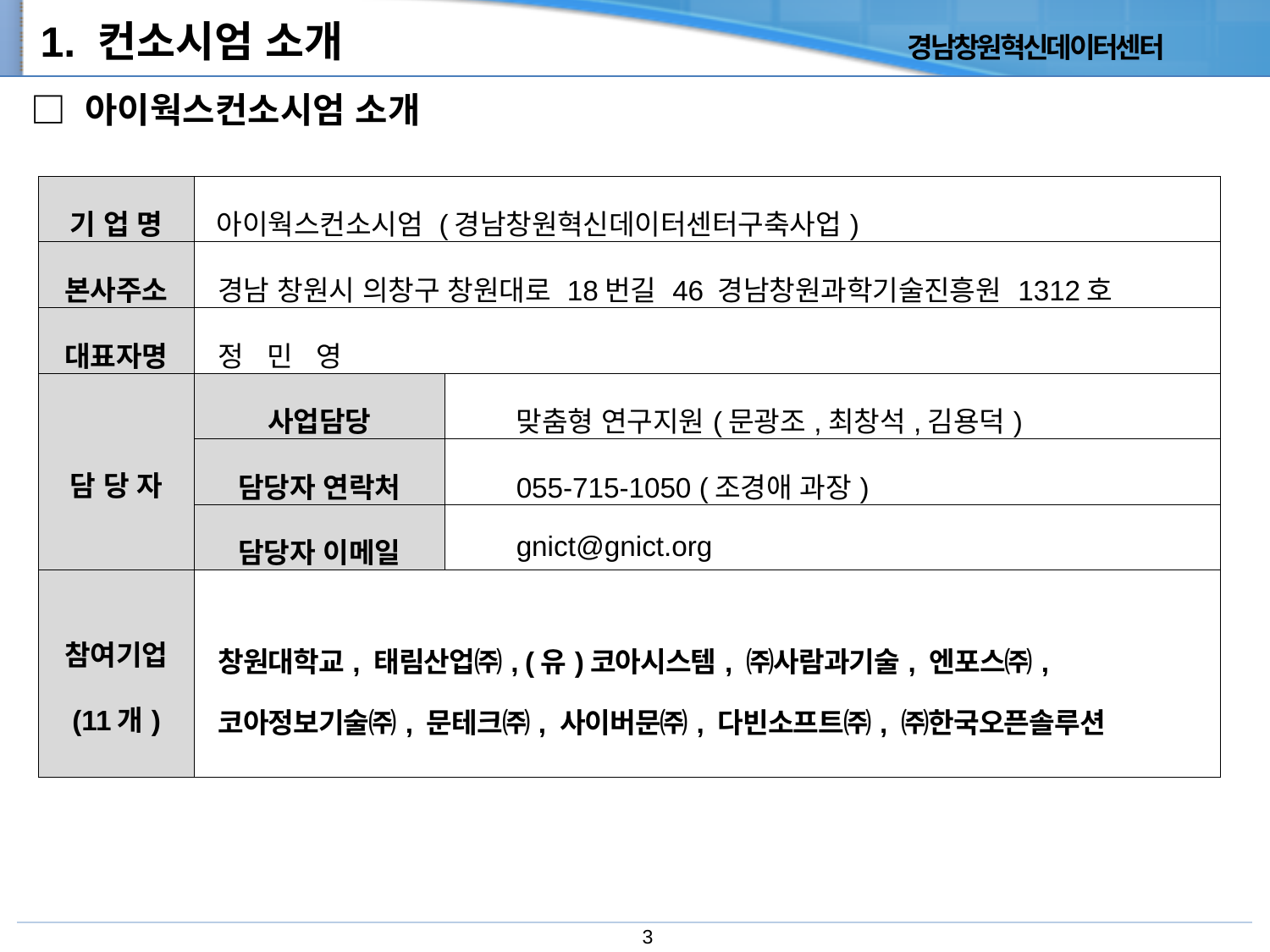

1. 컨소시엄 소개
□ 아이웍스컨소시엄 소개
| 기 업 명 | 아이웍스컨소시엄 (경남창원혁신데이터센터구축사업) |  |
| --- | --- | --- |
| 본사주소 | 경남 창원시 의창구 창원대로 18번길 46 경남창원과학기술진흥원 1312호 |  |
| 대표자명 | 정 민 영 |  |
| 담 당 자 | 사업담당 | 맞춤형 연구지원(문광조,최창석,김용덕) |
|  | 담당자 연락처 | 055-715-1050 (조경애 과장) |
|  | 담당자 이메일 | gnict@gnict.org |
| 참여기업 (11개) | 창원대학교, 태림산업㈜, (유)코아시스템, ㈜사람과기술, 엔포스㈜, 코아정보기술㈜, 문테크㈜, 사이버문㈜, 다빈소프트㈜, ㈜한국오픈솔루션 |  |
3